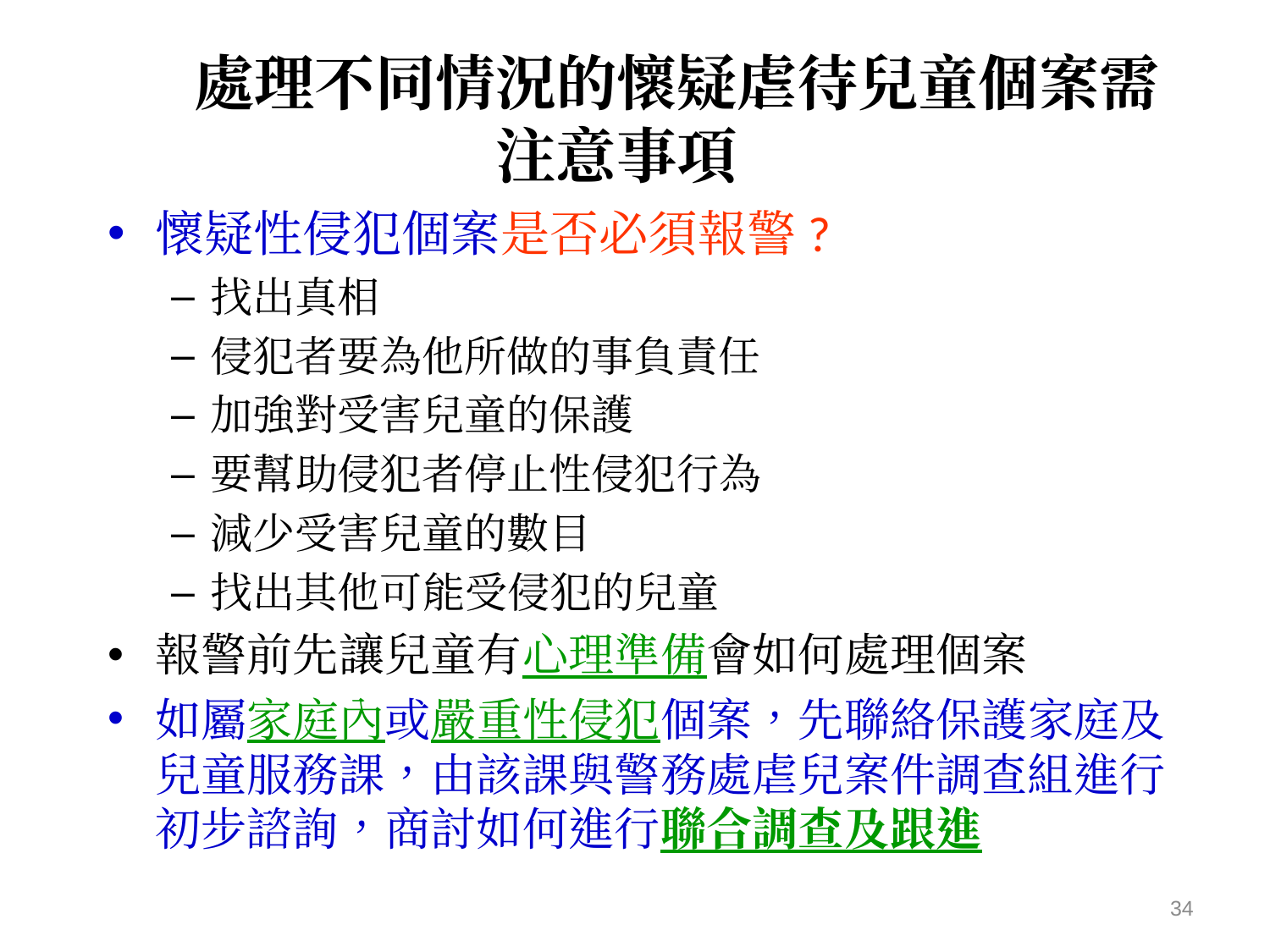

# 處理不同情況的懷疑虐待兒童個案需注意事項
懷疑性侵犯個案是否必須報警?
找出真相
侵犯者要為他所做的事負責任
加強對受害兒童的保護
要幫助侵犯者停止性侵犯行為
減少受害兒童的數目
找出其他可能受侵犯的兒童
報警前先讓兒童有心理準備會如何處理個案
如屬家庭內或嚴重性侵犯個案，先聯絡保護家庭及兒童服務課，由該課與警務處虐兒案件調查組進行初步諮詢，商討如何進行聯合調查及跟進

34